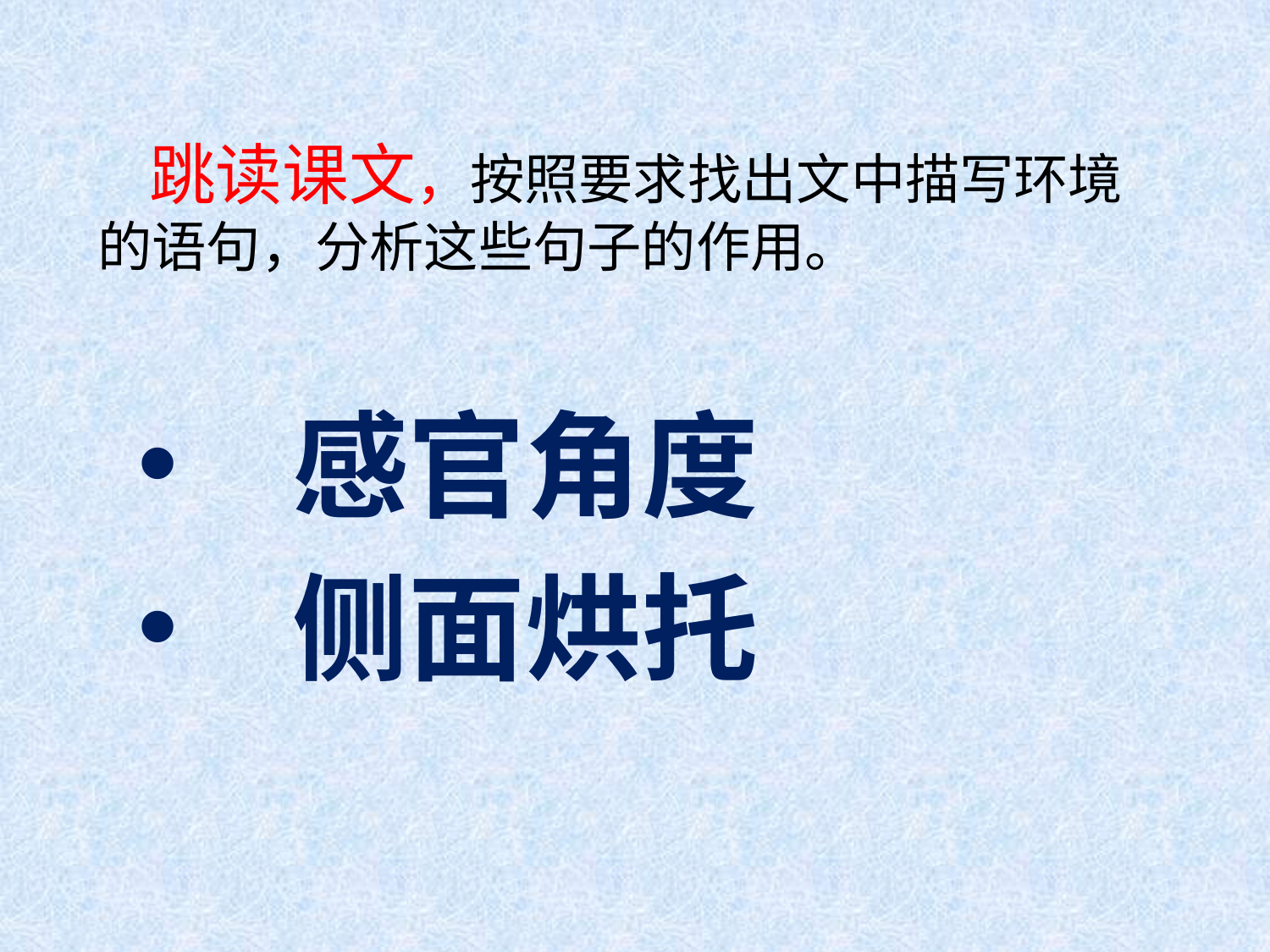

# 跳读课文，按照要求找出文中描写环境的语句，分析这些句子的作用。
   感官角度
   侧面烘托